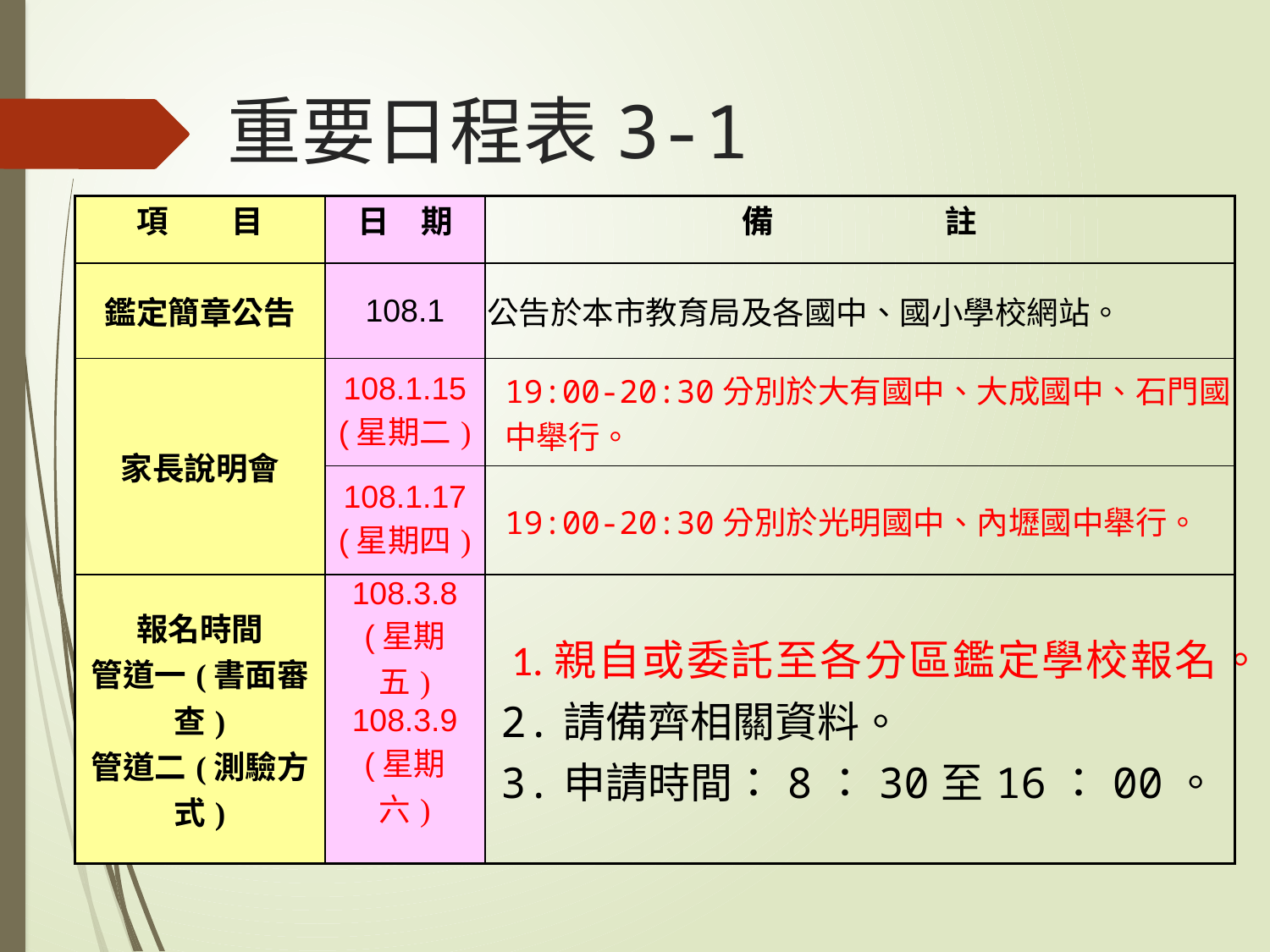

# 重要日程表3-1

| 項　　目 | 日　期 | 備　 　註 |
| --- | --- | --- |
| 鑑定簡章公告 | 108.1 | 公告於本市教育局及各國中、國小學校網站。 |
| 家長說明會 | 108.1.15 (星期二) | 19:00-20:30分別於大有國中、大成國中、石門國中舉行。 |
|  | 108.1.17 (星期四) | 19:00-20:30分別於光明國中、內壢國中舉行。 |
| 報名時間 管道一(書面審查) 管道二(測驗方式) | 108.3.8 (星期五) 108.3.9 (星期六) | 1.親自或委託至各分區鑑定學校報名。 2.請備齊相關資料。 3.申請時間：8：30至16：00。 |